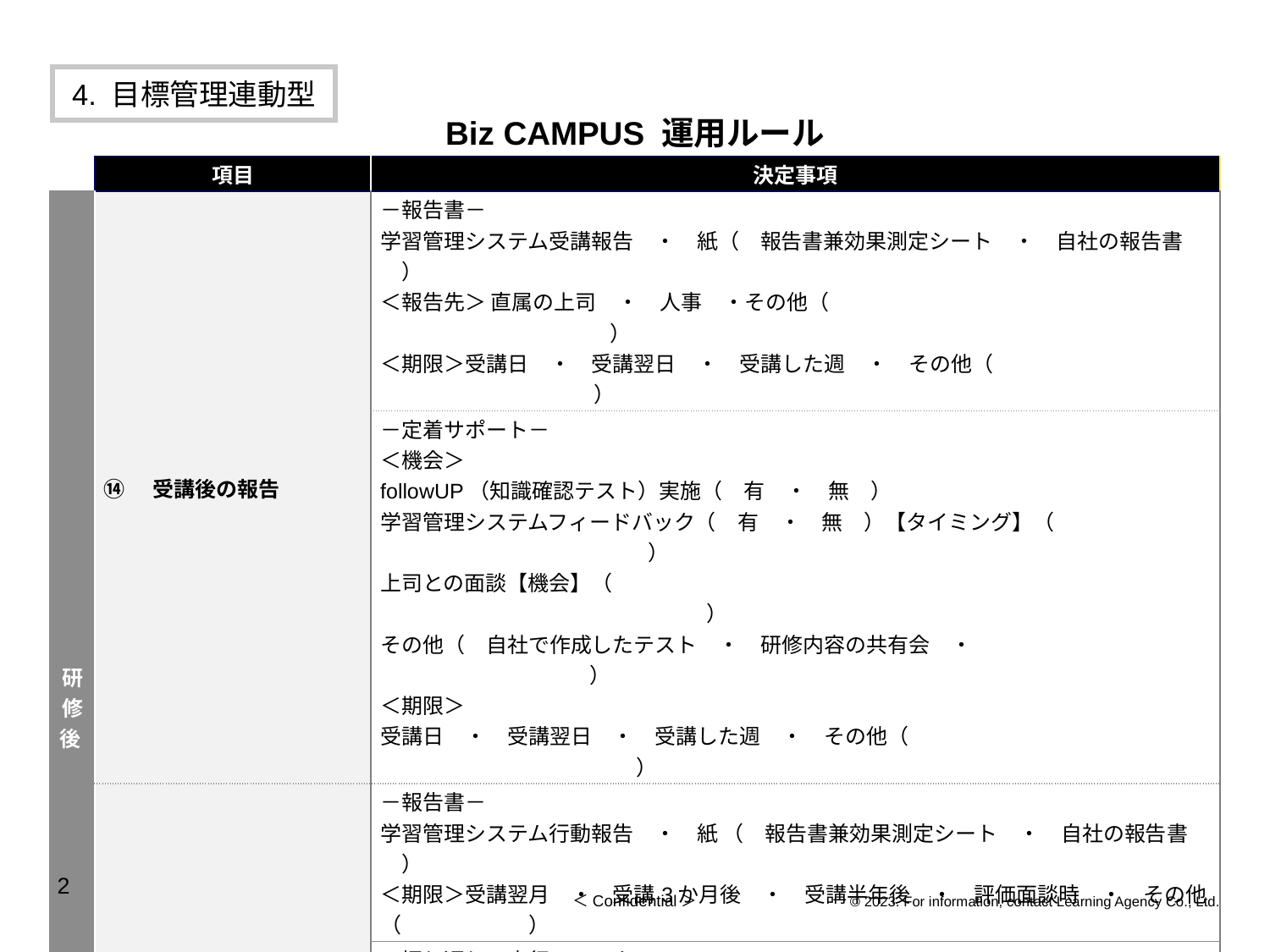

4. 目標管理連動型
# Biz CAMPUS 運用ルール
|  | 項目 | 決定事項 |
| --- | --- | --- |
| 研修後 | ⑭　受講後の報告 | －報告書－ 学習管理システム受講報告　・　紙（　報告書兼効果測定シート　・　自社の報告書　） ＜報告先＞ 直属の上司　・　人事　・その他（　　　　　　　　　　　　　　　　　　　　　　　　　　　　 ） ＜期限＞受講日　・　受講翌日　・　受講した週　・　その他（　　　　　　　　　　　　　　　　　　 　） |
|  |  | －定着サポート－ ＜機会＞ followUP（知識確認テスト）実施（　有　・　無　） 学習管理システムフィードバック（　有　・　無　）【タイミング】（　　　　　　　　　　　　　　　　　　　 ） 上司との面談【機会】（　　　　　　　　　　　　　　　　　　　　　　　　　　　　　　　　　　　　　　　　　　　 ） その他（　自社で作成したテスト　・　研修内容の共有会　・　　　　　　　　　　　　　　　　　　　　 ） ＜期限＞ 受講日　・　受講翌日　・　受講した週　・　その他（　　　　　　　　　　　　　　　　　　　　　　　 　　） |
|  | ⑮　実行後の報告 | －報告書－ 学習管理システム行動報告　・　紙 （　報告書兼効果測定シート　・　自社の報告書　） ＜期限＞受講翌月　・　受講3か月後　・　受講半年後　・　評価面談時　・　その他（　　　　　　） |
|  |  | －振り返り・実行チェック－ 学習管理システムフィードバック（　有　・　無　）【タイミング】（　　　　　　　　　　　　　　 　　　　　） 上司との面談【機会】（　　　　　　　　　　　　　　　　　　　　　　　　　　　　　　　　　　　　　 　　 　　　　） その他（　　　　　　　　　　　　　　　　　　　　　　　　　　　　　　　　　　　　　　　　　　　　　 　　　 　　　　） ＜期限＞受講翌月　・　受講3か月後　・　受講半年後　・　評価面談時　・　その他（　　　 　　　） |
| 振り返り | ⑯　推進チーム打ち合わせ 　　 運用振り返り時期 | ＜振り返り研修1＞（ 　 ）年（ 　 ）月　＜振り返り研修2＞（ 　　 ）年（ 　　 ）月 ＜初回振り返り打ち合わせ＞（　　　）年（　　　）月　＜定期振り返り打ち合わせ＞（ 　　　 ）月 ＜振り返り打ち合わせ参加者＞ |
| 備考 |  |  |
2